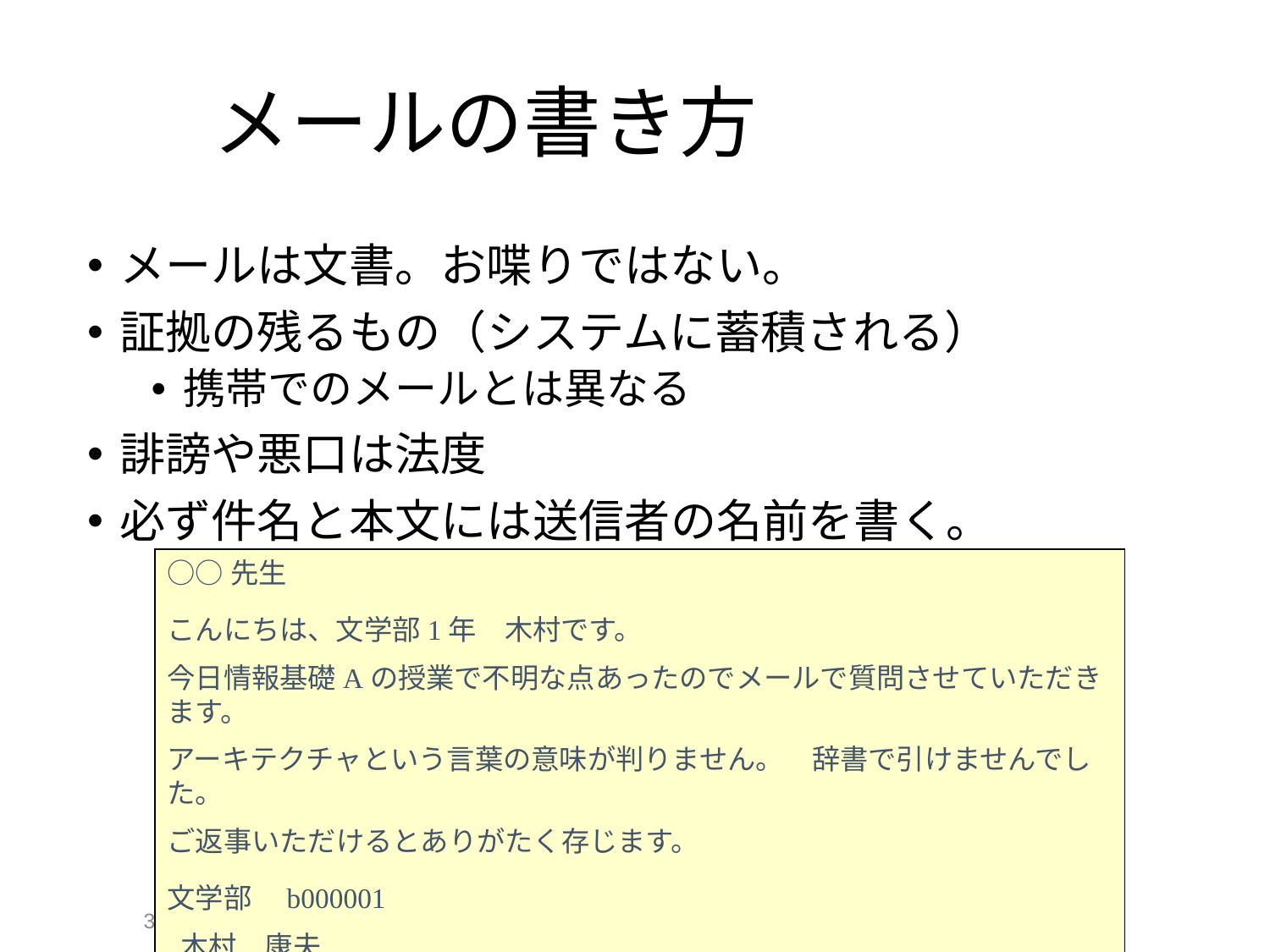

# メールの書き方
メールは文書。お喋りではない。
証拠の残るもの（システムに蓄積される）
携帯でのメールとは異なる
誹謗や悪口は法度
必ず件名と本文には送信者の名前を書く。

○○先生

こんにちは、文学部1年　木村です。
今日情報基礎Aの授業で不明な点あったのでメールで質問させていただきます。
アーキテクチャという言葉の意味が判りません。　辞書で引けませんでした。
ご返事いただけるとありがたく存じます。

文学部　b000001
 木村　康夫
37